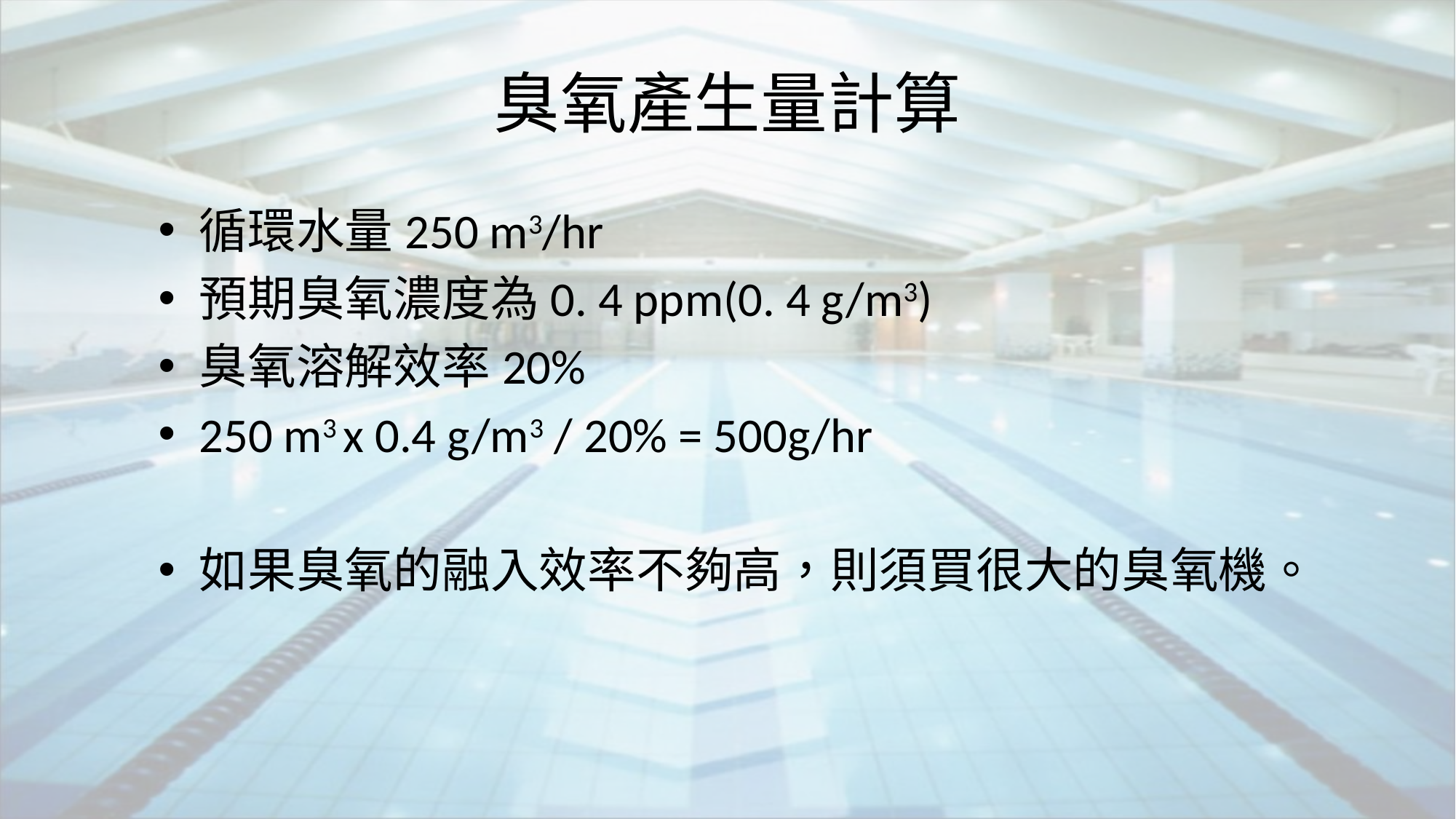

# 臭氧產生量計算
循環水量250 m3/hr
預期臭氧濃度為0. 4 ppm(0. 4 g/m3)
臭氧溶解效率20%
250 m3 x 0.4 g/m3 / 20% = 500g/hr

如果臭氧的融入效率不夠高，則須買很大的臭氧機。